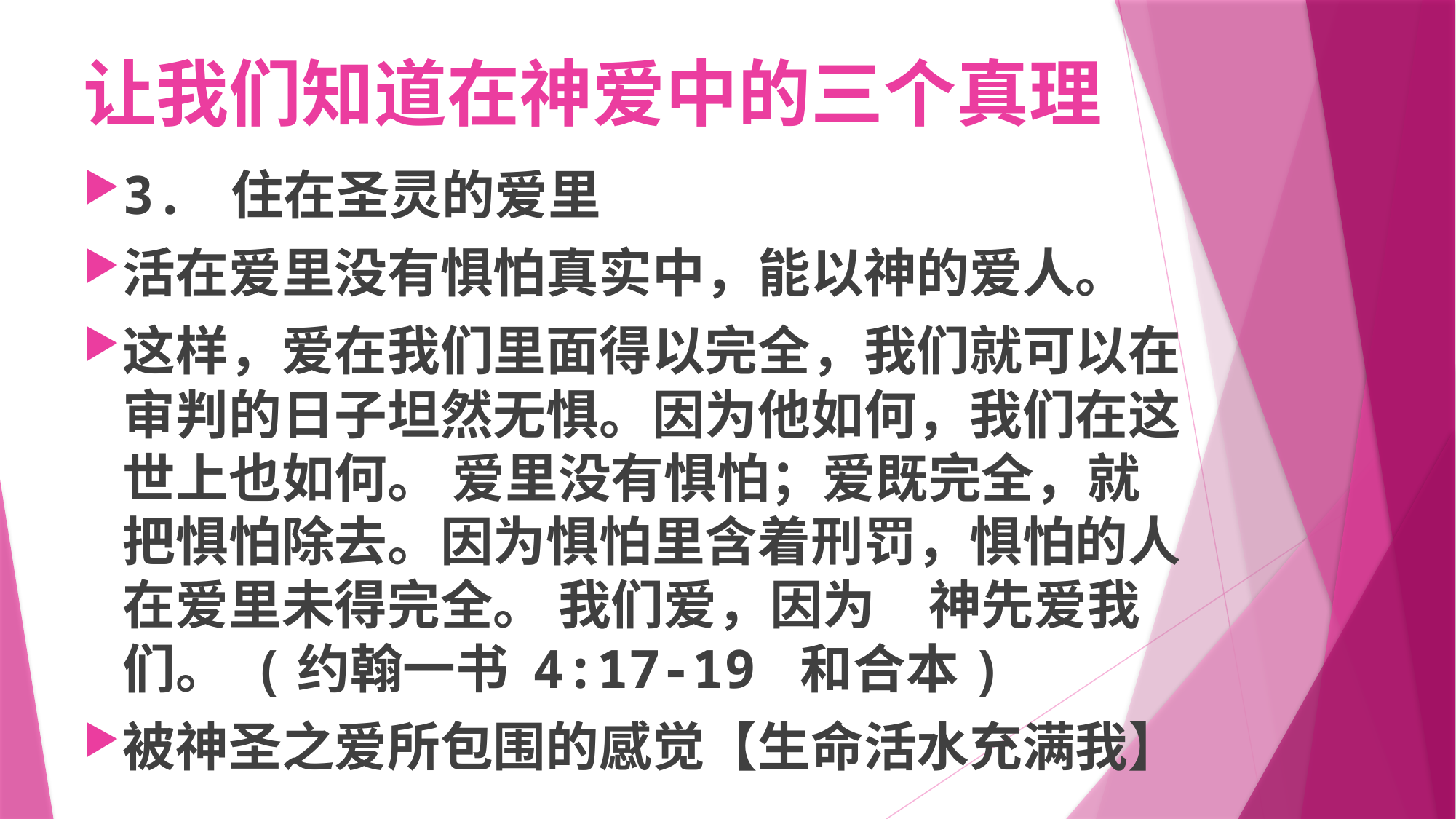

# 让我们知道在神爱中的三个真理
3. 住在圣灵的爱里
活在爱里没有惧怕真实中，能以神的爱人。
这样，爱在我们里面得以完全，我们就可以在审判的日子坦然无惧。因为他如何，我们在这世上也如何。 爱里没有惧怕；爱既完全，就把惧怕除去。因为惧怕里含着刑罚，惧怕的人在爱里未得完全。 我们爱，因为　神先爱我们。 (约翰一书 4:17-19 和合本)
被神圣之爱所包围的感觉【生命活水充满我】